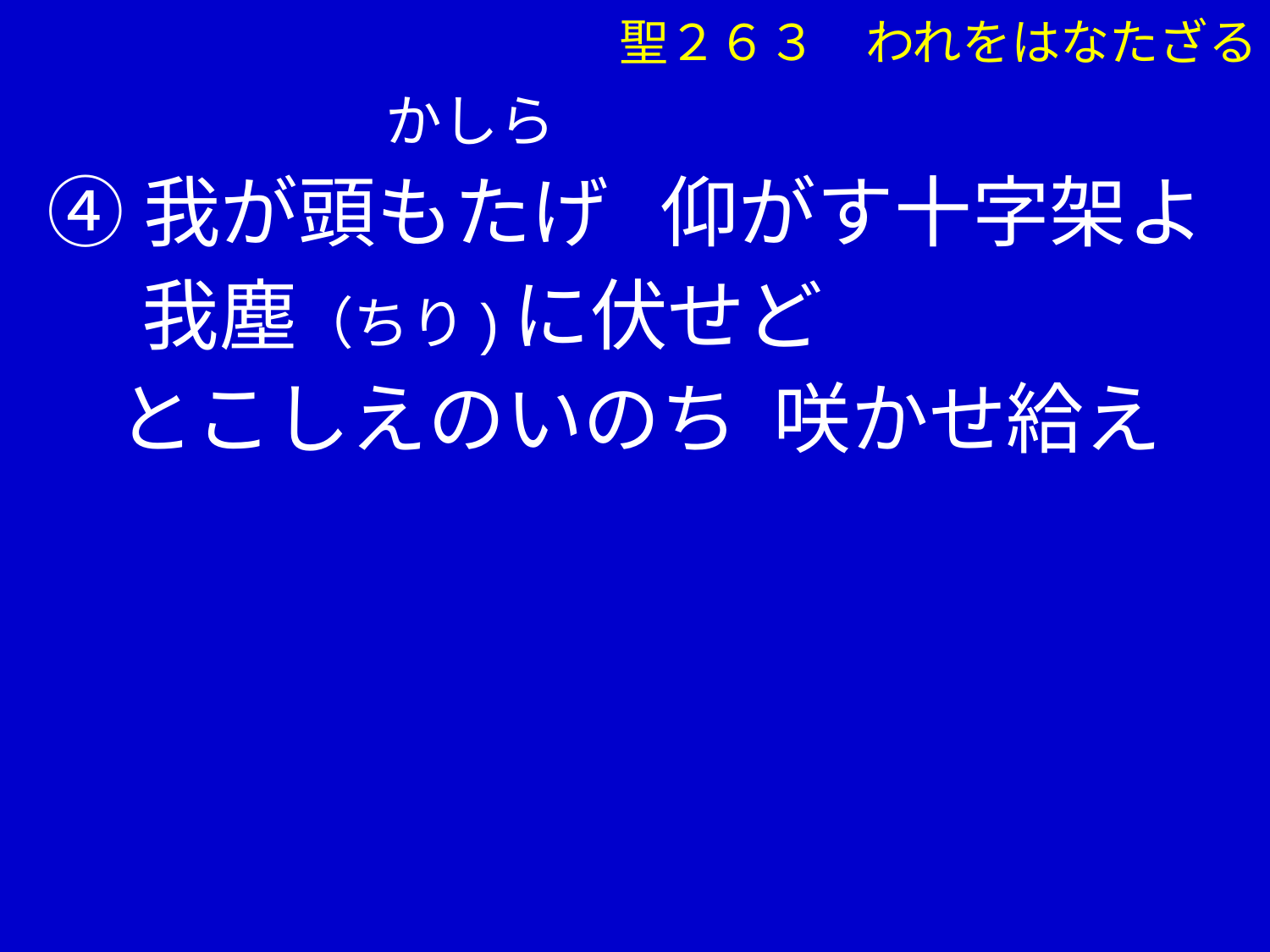

聖２６３　われをはなたざる
　　　　　　かしら
④我が頭もたげ   仰がす十字架よ
　 我塵（ちり)に伏せど
   とこしえのいのち  咲かせ給え